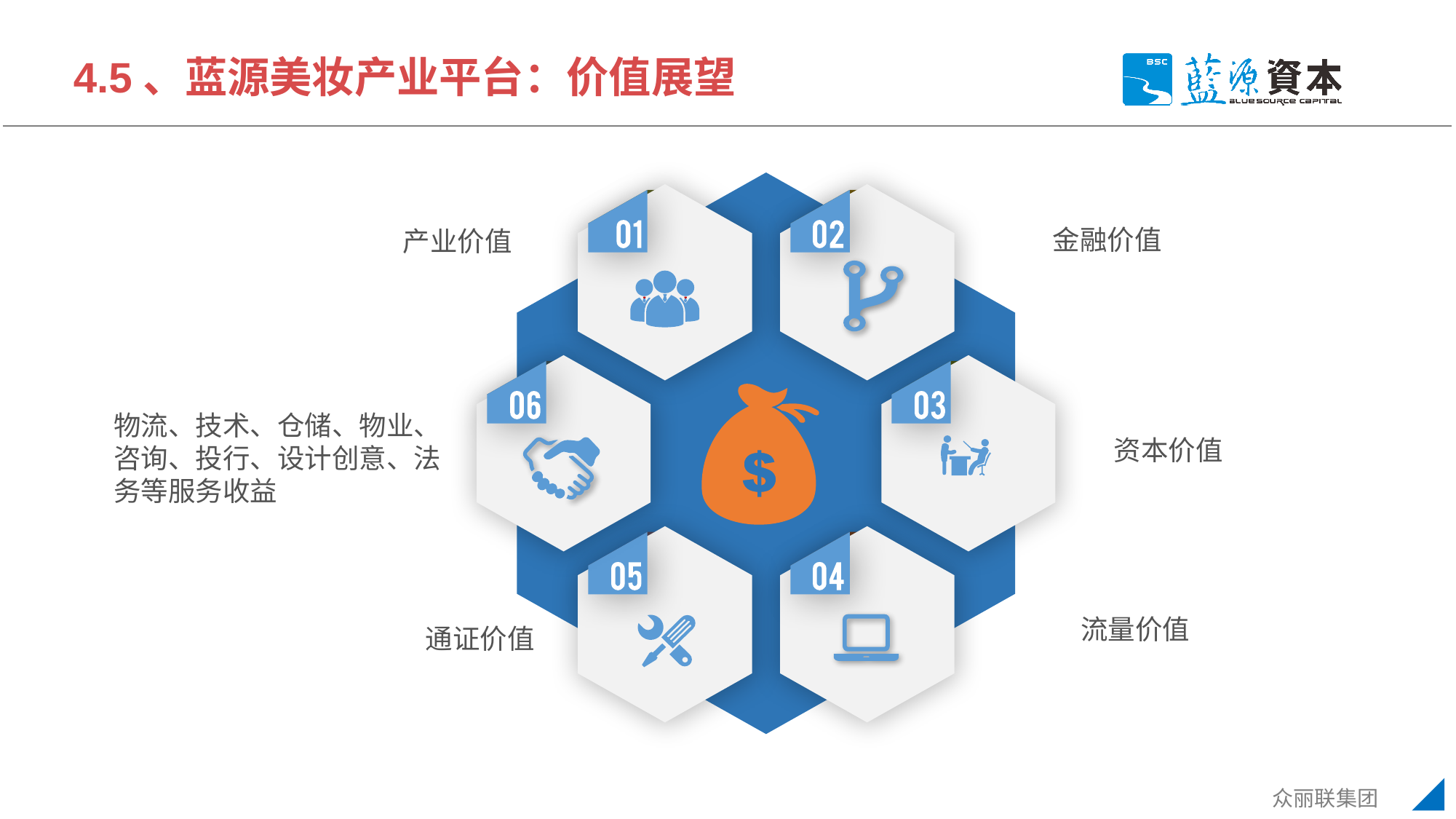

4.5、蓝源美妆产业平台：价值展望

金融价值
产业价值

物流、技术、仓储、物业、咨询、投行、设计创意、法务等服务收益

资本价值

流量价值
通证价值